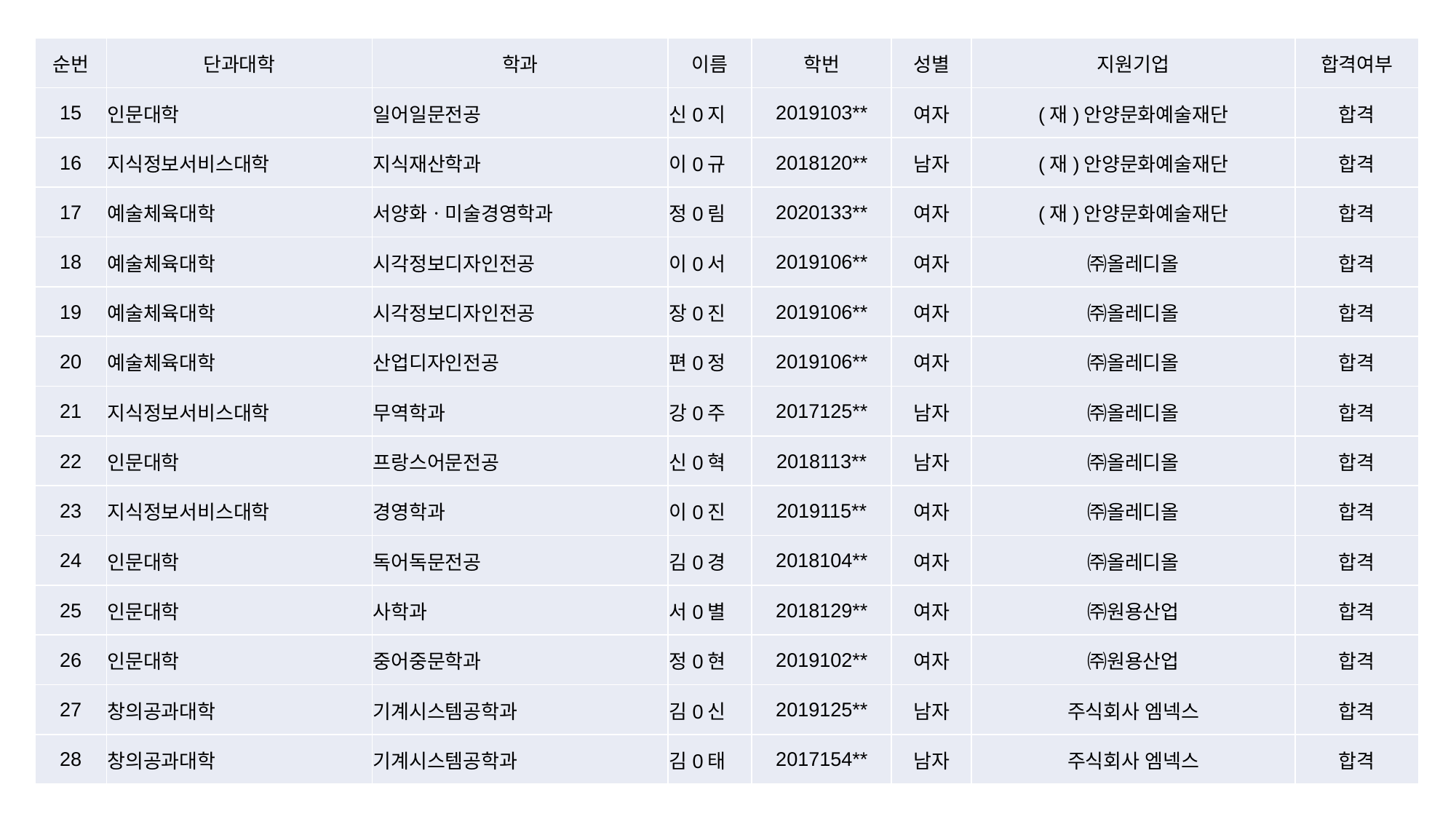

| 순번 | 단과대학 | 학과 | 이름 | 학번 | 성별 | 지원기업 | 합격여부 |
| --- | --- | --- | --- | --- | --- | --- | --- |
| 15 | 인문대학 | 일어일문전공 | 신0지 | 2019103\*\* | 여자 | (재)안양문화예술재단 | 합격 |
| 16 | 지식정보서비스대학 | 지식재산학과 | 이0규 | 2018120\*\* | 남자 | (재)안양문화예술재단 | 합격 |
| 17 | 예술체육대학 | 서양화ㆍ미술경영학과 | 정0림 | 2020133\*\* | 여자 | (재)안양문화예술재단 | 합격 |
| 18 | 예술체육대학 | 시각정보디자인전공 | 이0서 | 2019106\*\* | 여자 | ㈜올레디올 | 합격 |
| 19 | 예술체육대학 | 시각정보디자인전공 | 장0진 | 2019106\*\* | 여자 | ㈜올레디올 | 합격 |
| 20 | 예술체육대학 | 산업디자인전공 | 편0정 | 2019106\*\* | 여자 | ㈜올레디올 | 합격 |
| 21 | 지식정보서비스대학 | 무역학과 | 강0주 | 2017125\*\* | 남자 | ㈜올레디올 | 합격 |
| 22 | 인문대학 | 프랑스어문전공 | 신0혁 | 2018113\*\* | 남자 | ㈜올레디올 | 합격 |
| 23 | 지식정보서비스대학 | 경영학과 | 이0진 | 2019115\*\* | 여자 | ㈜올레디올 | 합격 |
| 24 | 인문대학 | 독어독문전공 | 김0경 | 2018104\*\* | 여자 | ㈜올레디올 | 합격 |
| 25 | 인문대학 | 사학과 | 서0별 | 2018129\*\* | 여자 | ㈜원용산업 | 합격 |
| 26 | 인문대학 | 중어중문학과 | 정0현 | 2019102\*\* | 여자 | ㈜원용산업 | 합격 |
| 27 | 창의공과대학 | 기계시스템공학과 | 김0신 | 2019125\*\* | 남자 | 주식회사 엠넥스 | 합격 |
| 28 | 창의공과대학 | 기계시스템공학과 | 김0태 | 2017154\*\* | 남자 | 주식회사 엠넥스 | 합격 |